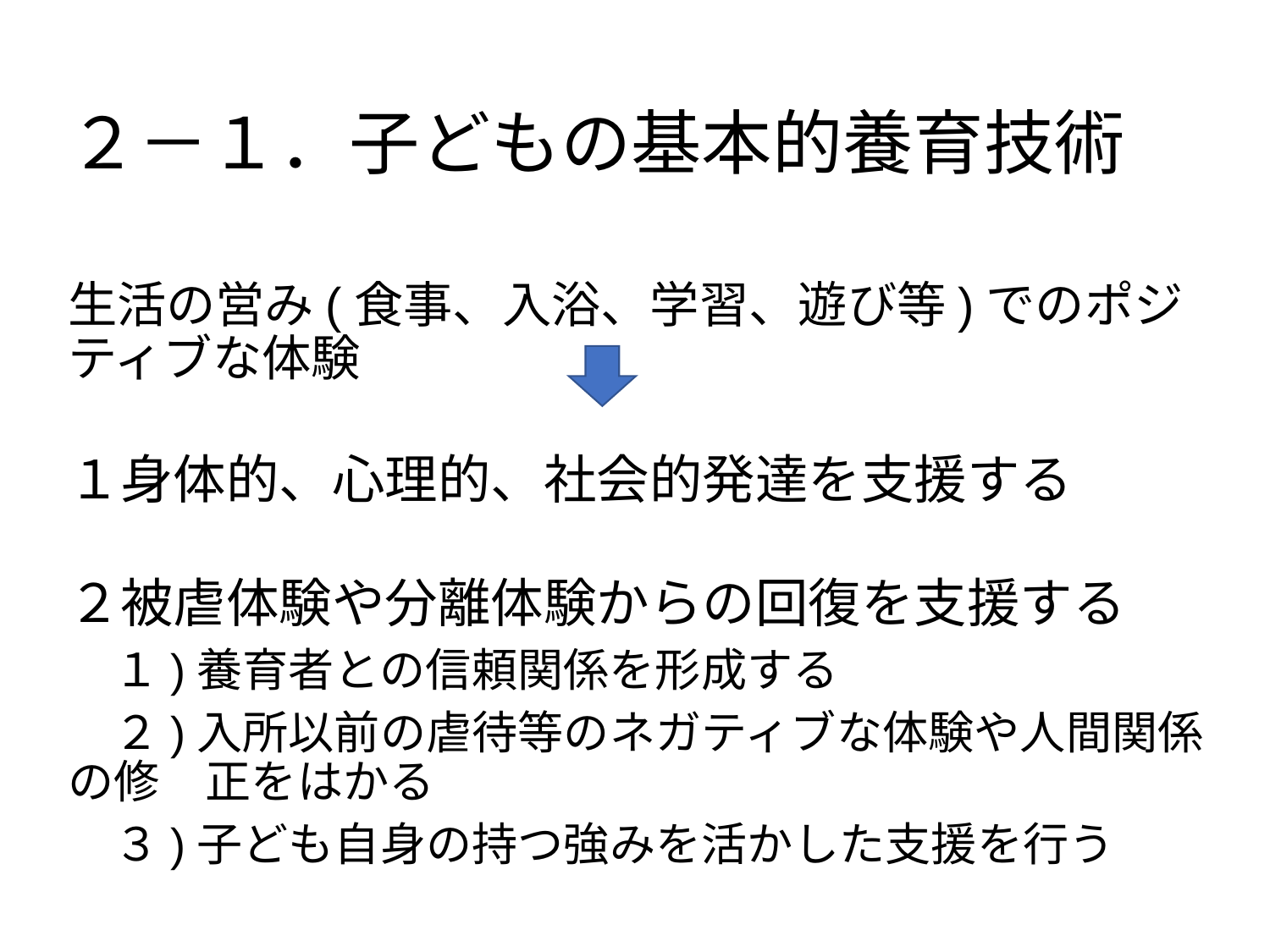

# ２－１．子どもの基本的養育技術

生活の営み(食事、入浴、学習、遊び等)でのポジティブな体験

１身体的、心理的、社会的発達を支援する

２被虐体験や分離体験からの回復を支援する
　１)養育者との信頼関係を形成する
　２)入所以前の虐待等のネガティブな体験や人間関係の修　正をはかる
　３)子ども自身の持つ強みを活かした支援を行う